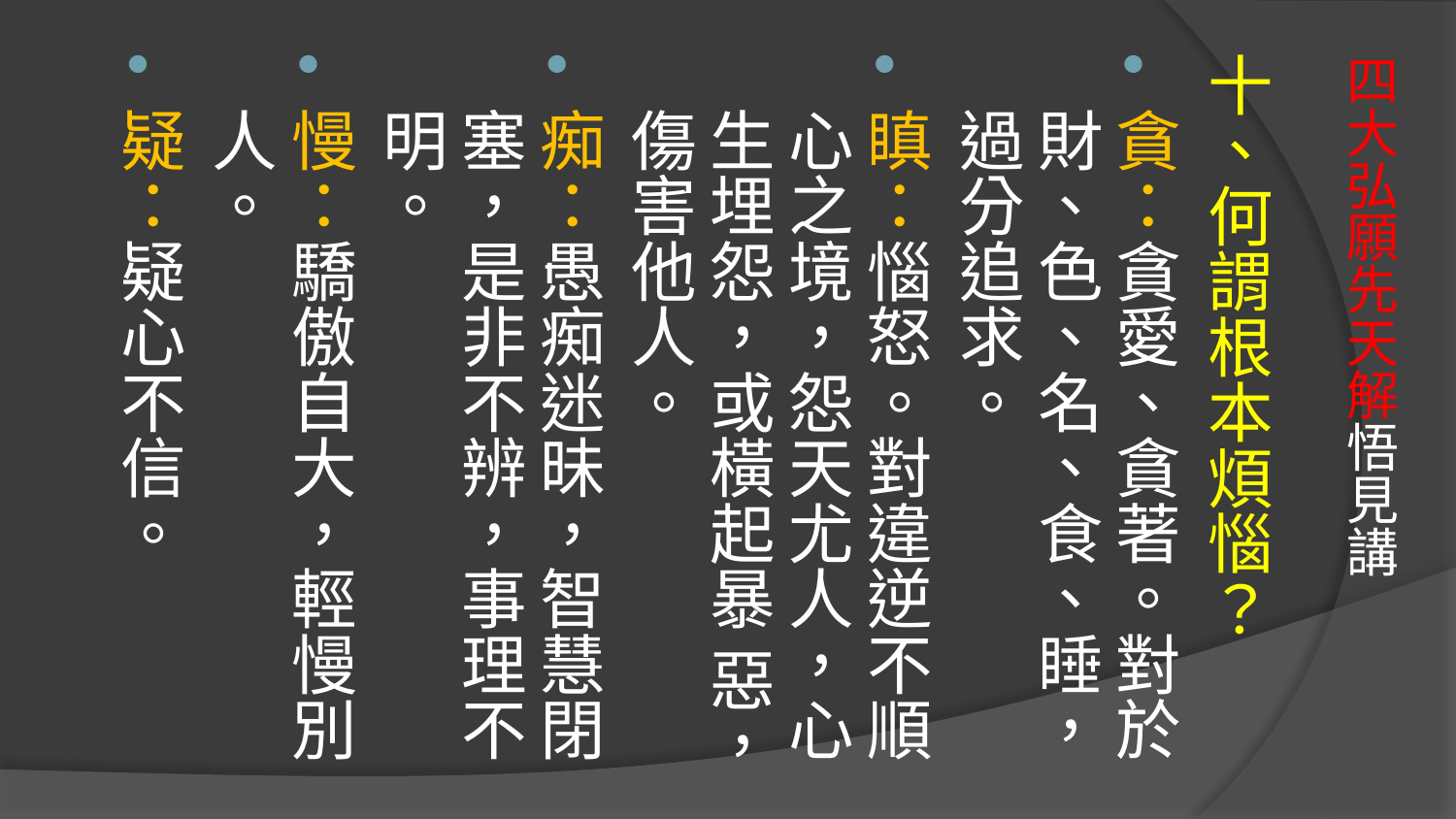

十、何謂根本煩惱？
貪：貪愛、貪著。對於財、色、名、食、睡，過分追求。
瞋：惱怒。對違逆不順心之境，怨天尤人，心生埋怨，或橫起暴 惡，傷害他人。
痴：愚痴迷昧，智慧閉塞，是非不辨，事理不明。
慢：驕傲自大，輕慢別人。
疑：疑心不信。

# 四大弘願先天解悟見講